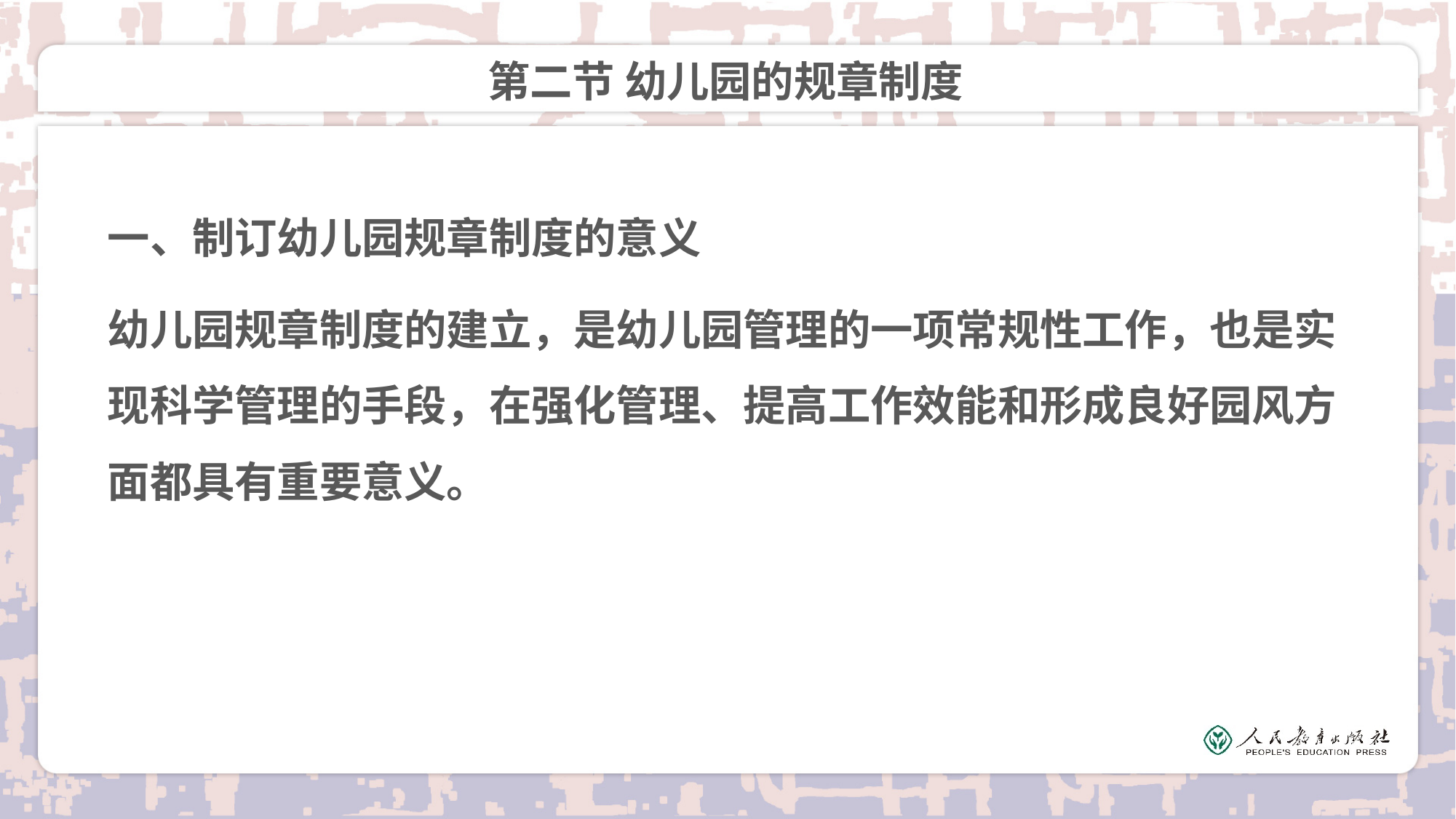

# 第二节 幼儿园的规章制度
一、制订幼儿园规章制度的意义
幼儿园规章制度的建立，是幼儿园管理的一项常规性工作，也是实现科学管理的手段，在强化管理、提高工作效能和形成良好园风方面都具有重要意义。